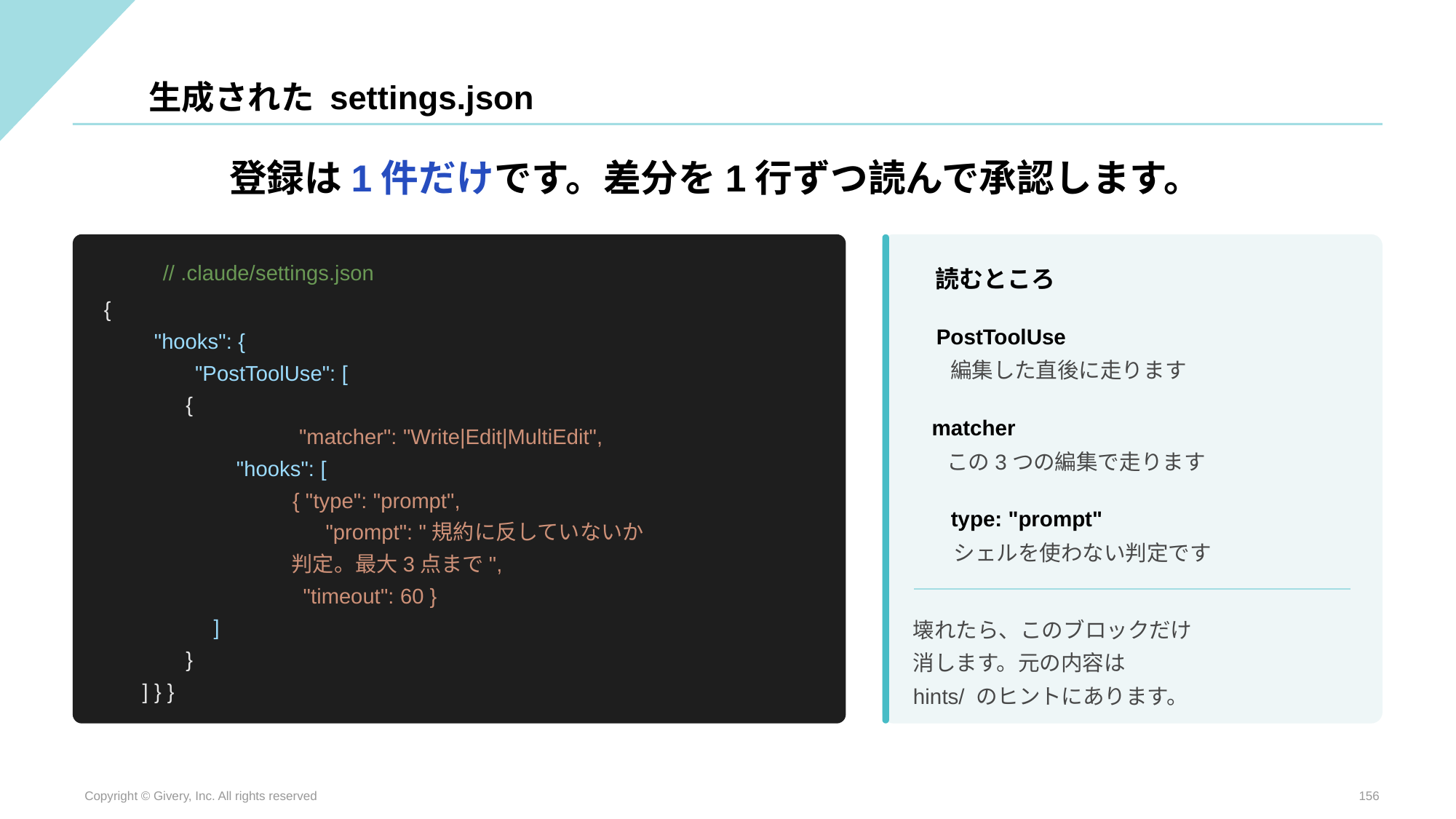

生成された settings.json

登録は1件だけです。差分を1行ずつ読んで承認します。

// .claude/settings.json
読むところ
{
PostToolUse
"hooks": {
編集した直後に走ります
"PostToolUse": [
{
matcher
"matcher": "Write|Edit|MultiEdit",
この3つの編集で走ります
"hooks": [
{ "type": "prompt",
type: "prompt"
"prompt": "規約に反していないか
シェルを使わない判定です
判定。最大3点まで",
"timeout": 60 }

壊れたら、このブロックだけ
消します。元の内容は
hints/ のヒントにあります。
]
}
] } }
Copyright © Givery, Inc. All rights reserved
156